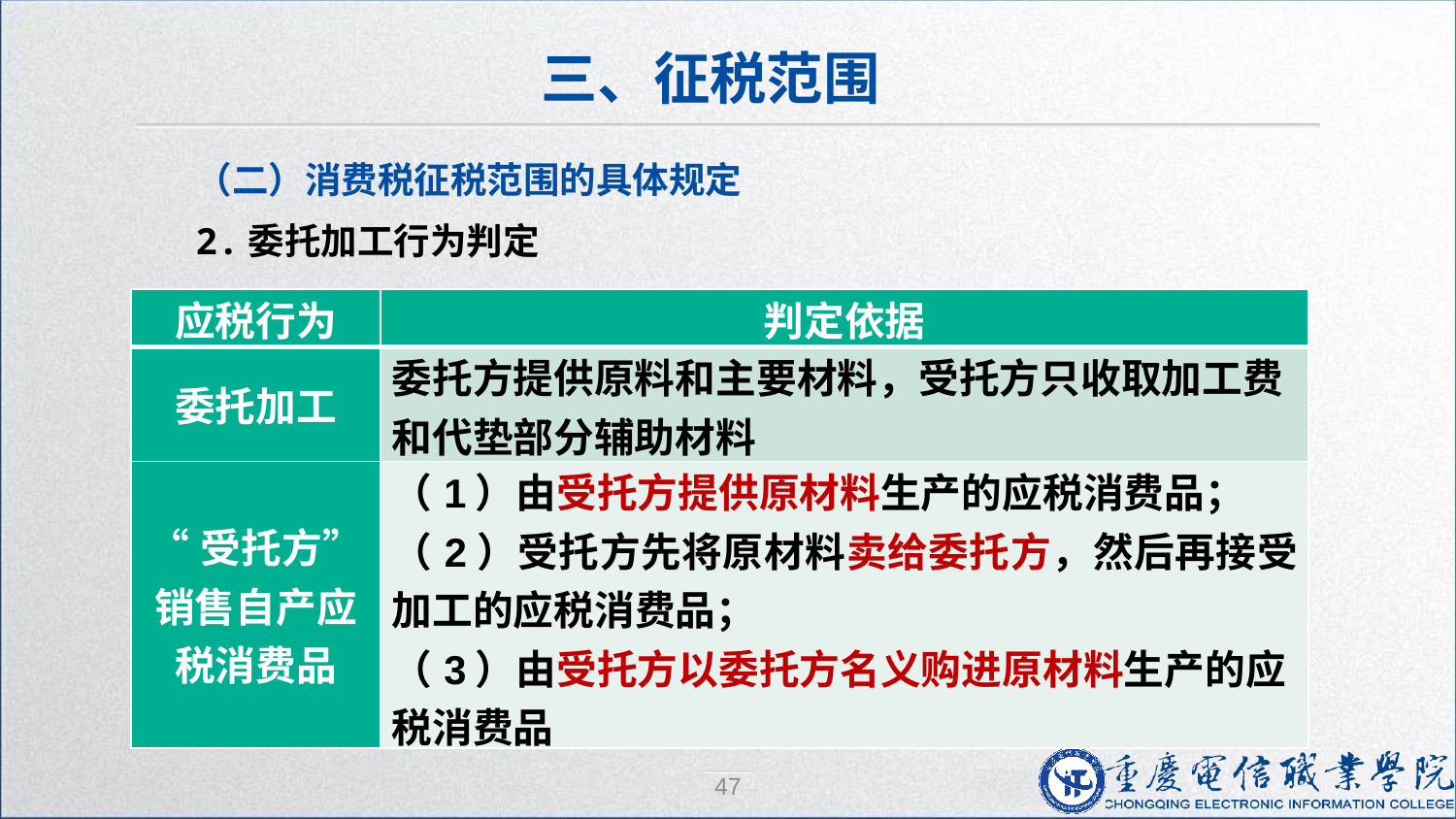

三、征税范围
（二）消费税征税范围的具体规定
2.委托加工行为判定
| 应税行为 | 判定依据 |
| --- | --- |
| 委托加工 | 委托方提供原料和主要材料，受托方只收取加工费和代垫部分辅助材料 |
| “受托方”销售自产应税消费品 | （1）由受托方提供原材料生产的应税消费品； （2）受托方先将原材料卖给委托方，然后再接受加工的应税消费品； （3）由受托方以委托方名义购进原材料生产的应税消费品 |
47